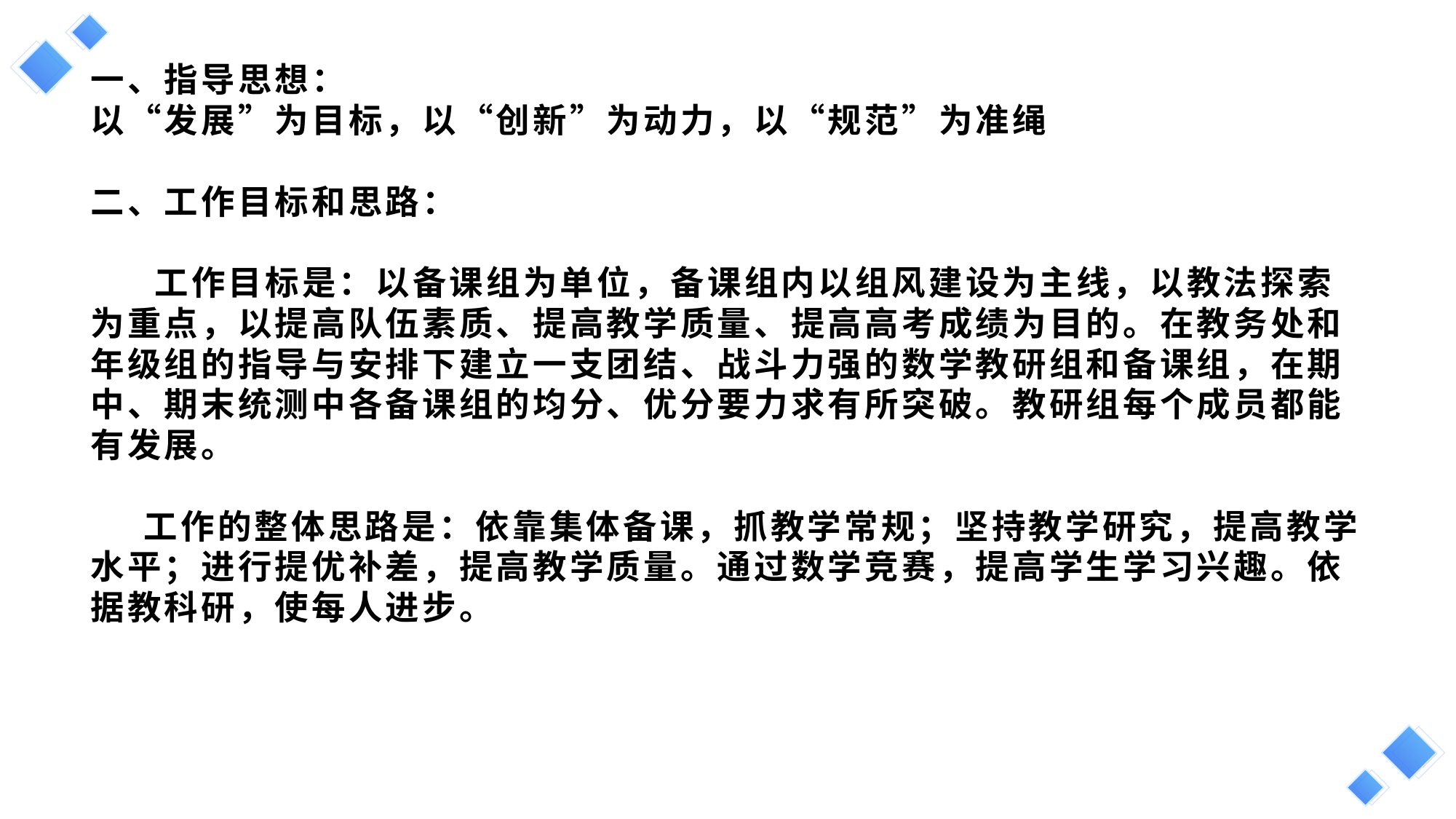

# 一、指导思想： 以“发展”为目标，以“创新”为动力，以“规范”为准绳 二、工作目标和思路： 工作目标是：以备课组为单位，备课组内以组风建设为主线，以教法探索为重点，以提高队伍素质、提高教学质量、提高高考成绩为目的。在教务处和年级组的指导与安排下建立一支团结、战斗力强的数学教研组和备课组，在期中、期末统测中各备课组的均分、优分要力求有所突破。教研组每个成员都能有发展。 工作的整体思路是：依靠集体备课，抓教学常规；坚持教学研究，提高教学水平；进行提优补差，提高教学质量。通过数学竞赛，提高学生学习兴趣。依据教科研，使每人进步。